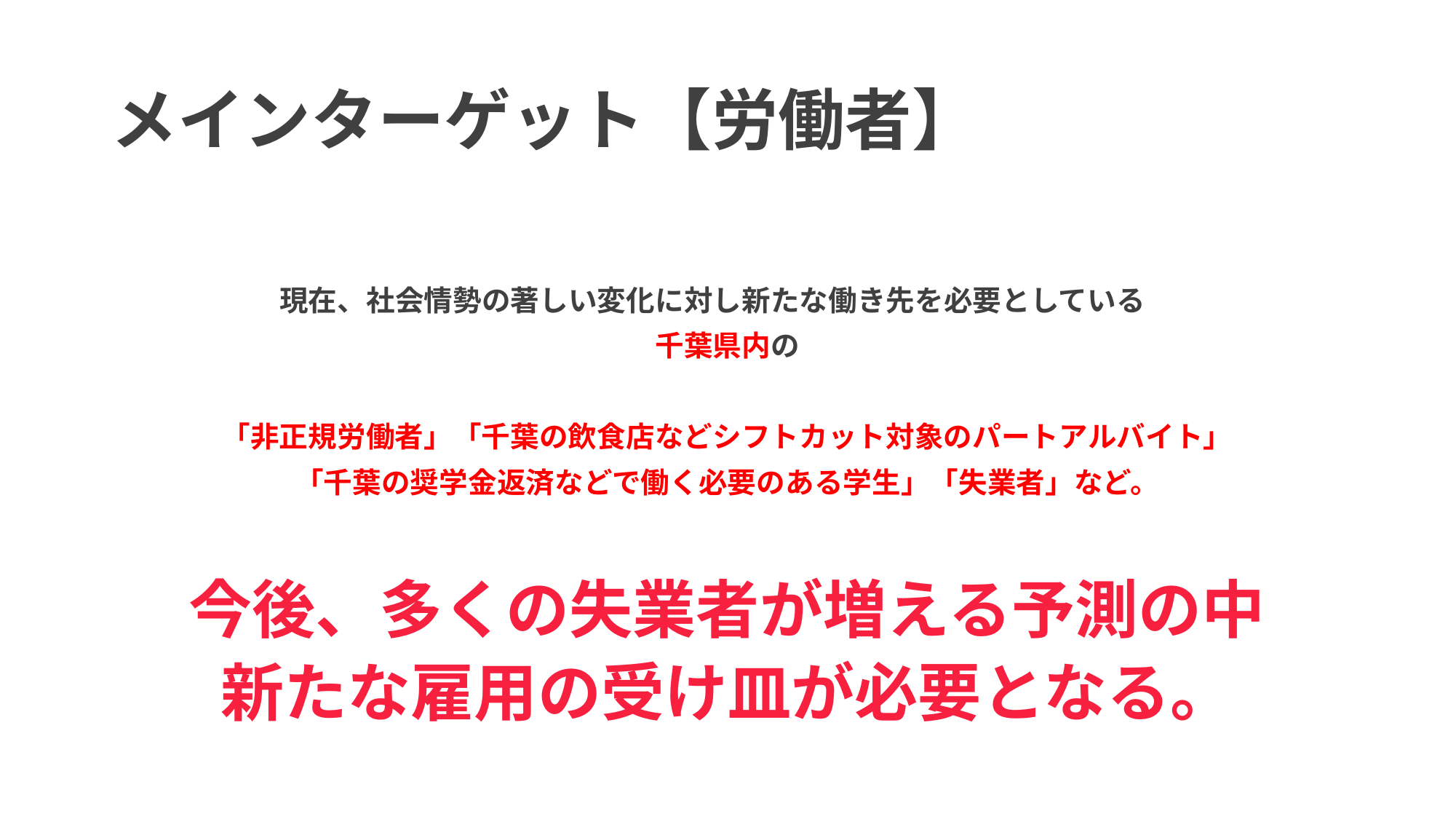

# メインターゲット【労働者】

現在、社会情勢の著しい変化に対し新たな働き先を必要としている
千葉県内の

「非正規労働者」「千葉の飲食店などシフトカット対象のパートアルバイト」
「千葉の奨学金返済などで働く必要のある学生」「失業者」など。

今後、多くの失業者が増える予測の中
新たな雇用の受け皿が必要となる。